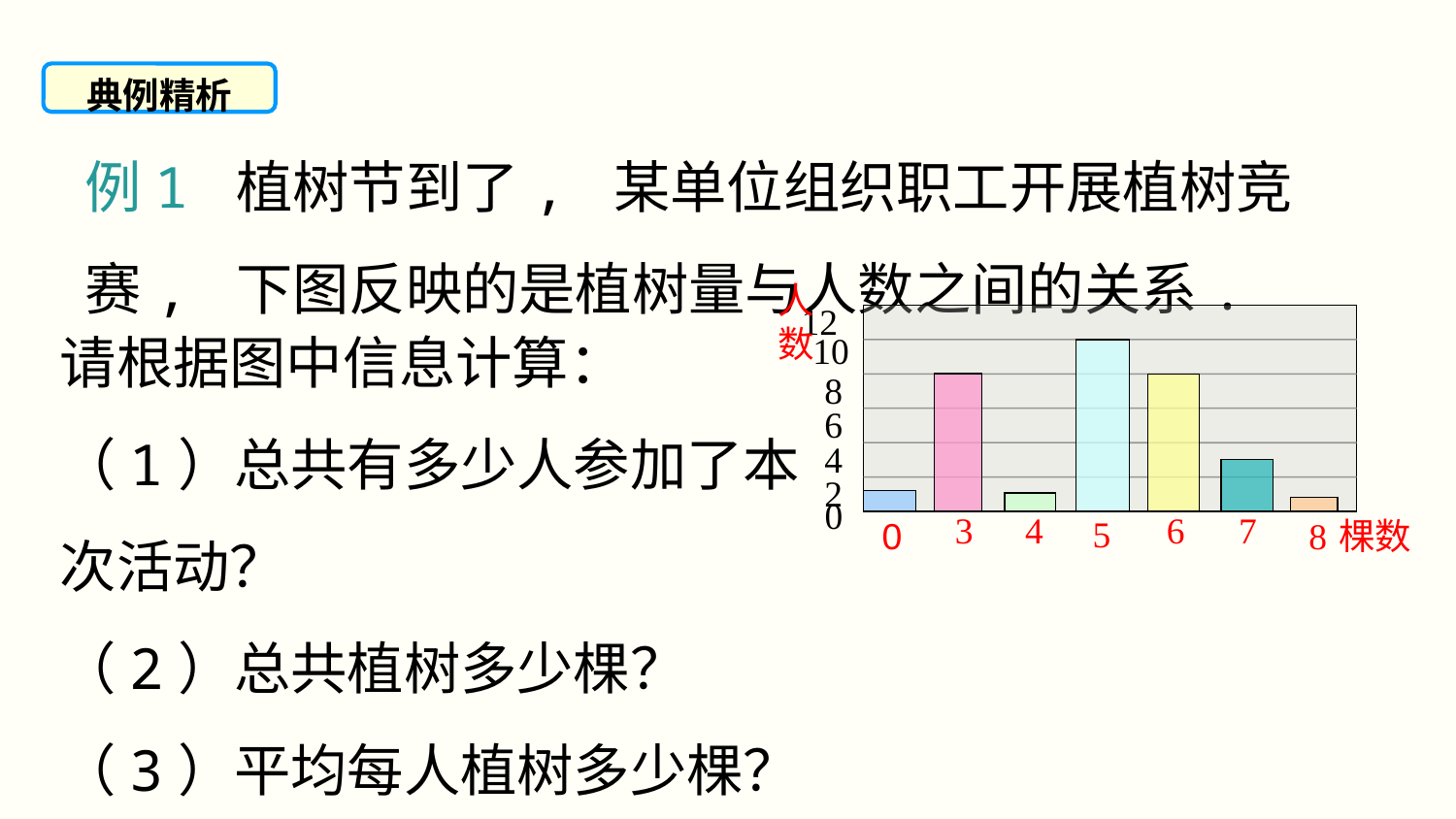

典例精析
例1 植树节到了, 某单位组织职工开展植树竞赛, 下图反映的是植树量与人数之间的关系.
请根据图中信息计算：
（1）总共有多少人参加了本次活动？
（2）总共植树多少棵？
（3）平均每人植树多少棵？
人
数
12
10
8
6
4
2
0

6
3
4
7
5
8
棵数
0